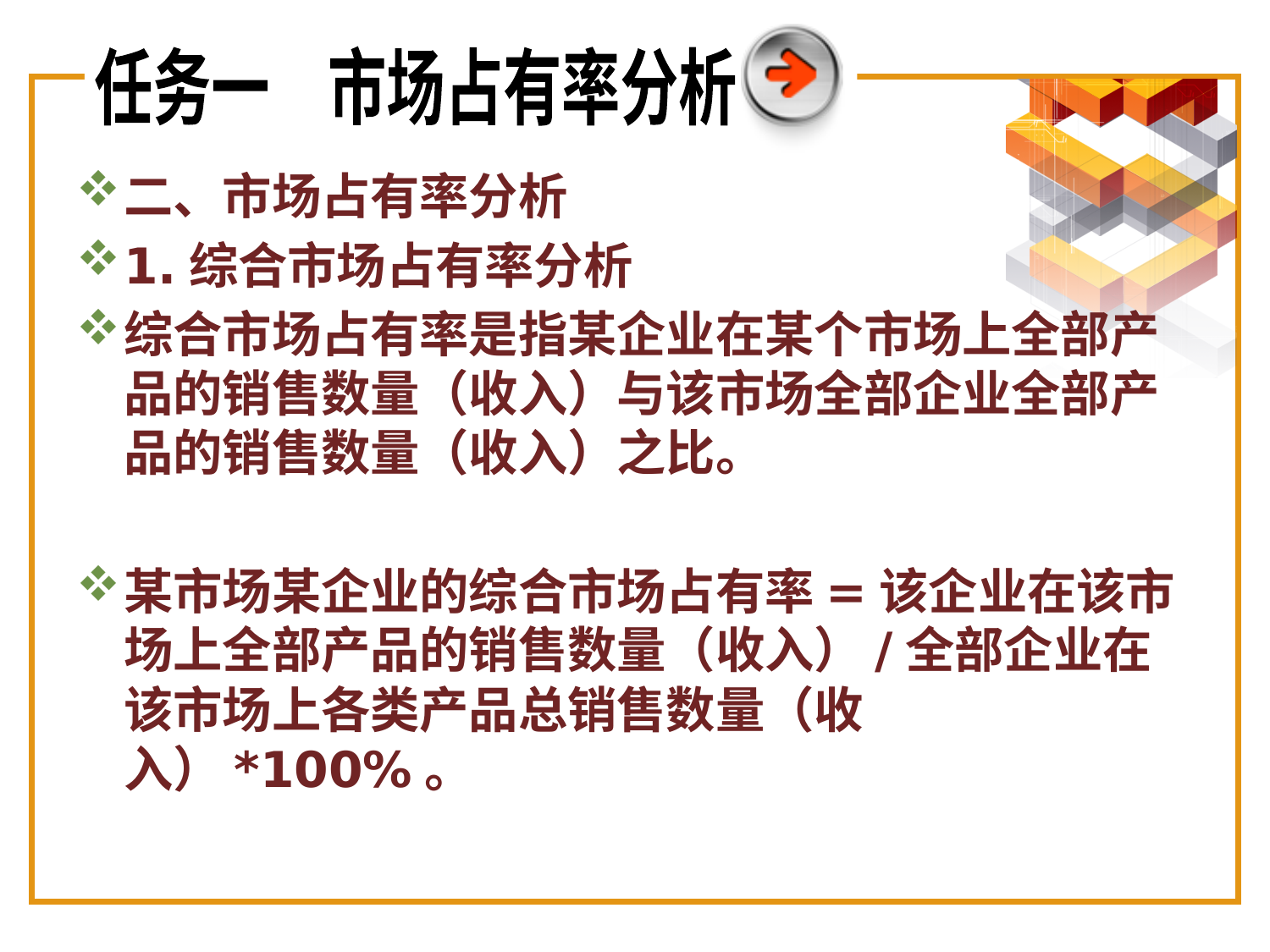

任务一　市场占有率分析
二、市场占有率分析
1.综合市场占有率分析
综合市场占有率是指某企业在某个市场上全部产品的销售数量（收入）与该市场全部企业全部产品的销售数量（收入）之比。

某市场某企业的综合市场占有率=该企业在该市场上全部产品的销售数量（收入）/全部企业在该市场上各类产品总销售数量（收入）*100%。